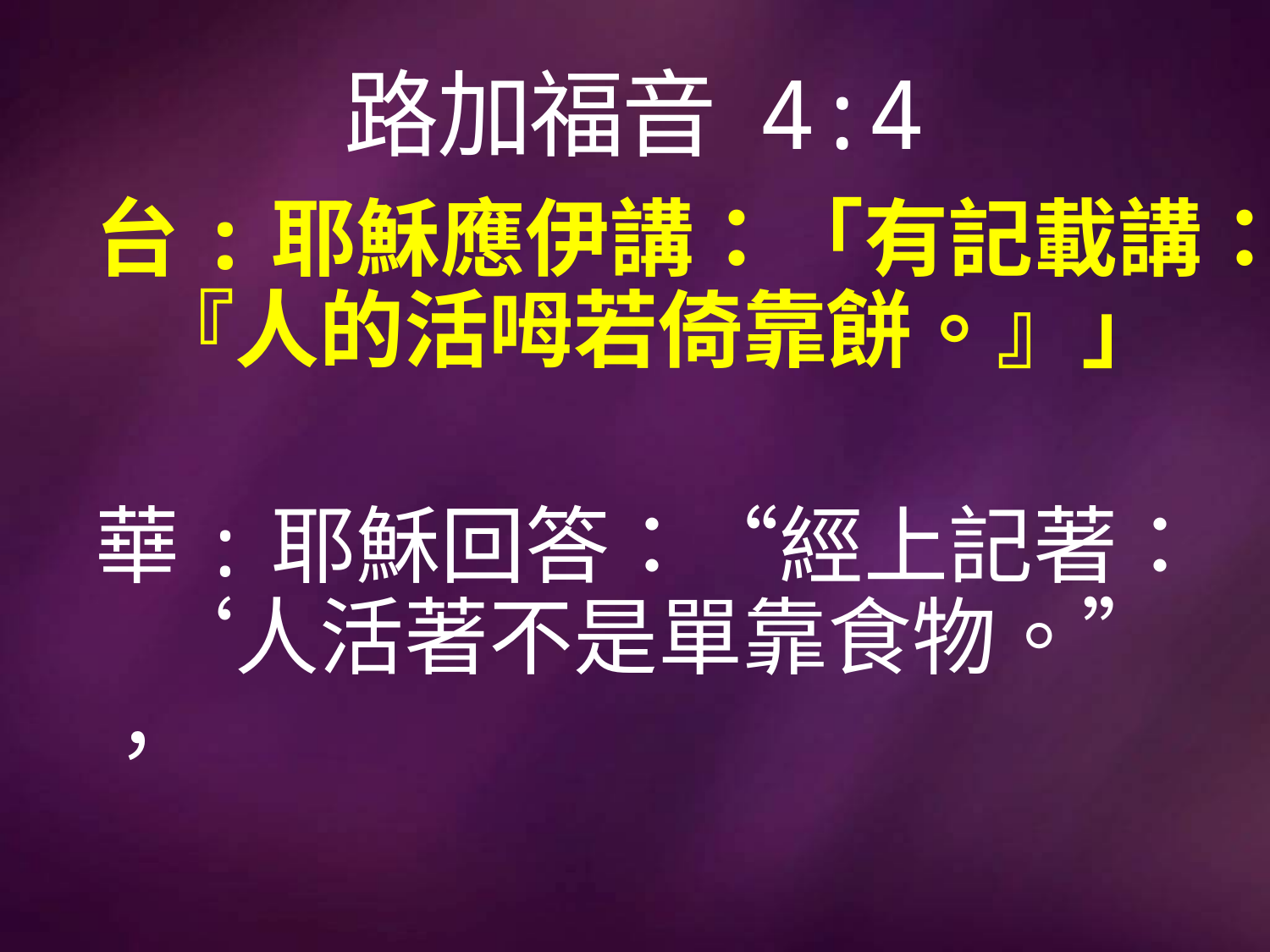

# 路加福音 4:4
台:耶穌應伊講：「有記載講：『人的活呣若倚靠餅。』」

華:耶穌回答：“經上記著：‘人活著不是單靠食物。”
，